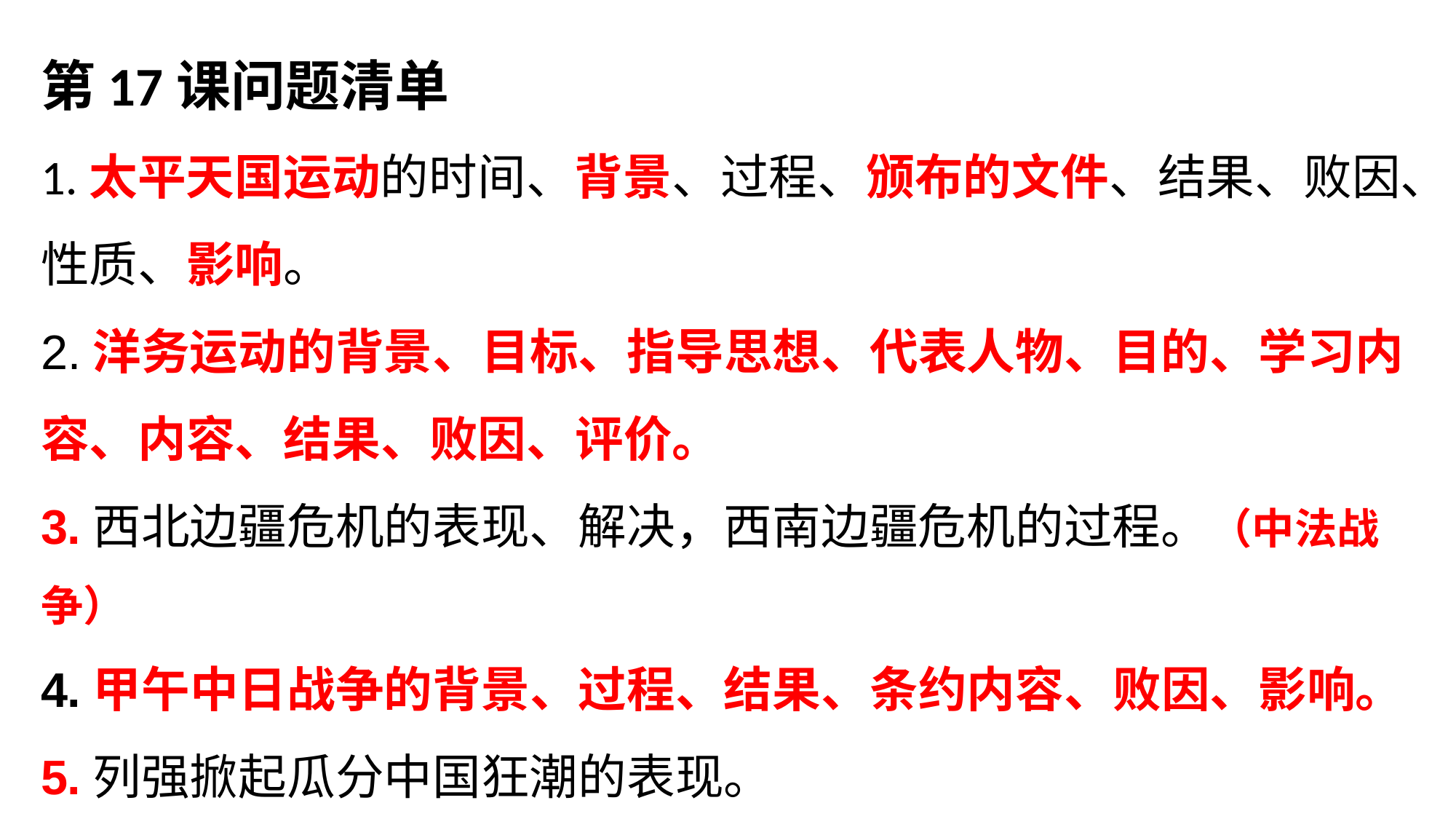

第17课问题清单
1.太平天国运动的时间、背景、过程、颁布的文件、结果、败因、性质、影响。2.洋务运动的背景、目标、指导思想、代表人物、目的、学习内容、内容、结果、败因、评价。3.西北边疆危机的表现、解决，西南边疆危机的过程。（中法战争）
4.甲午中日战争的背景、过程、结果、条约内容、败因、影响。5.列强掀起瓜分中国狂潮的表现。